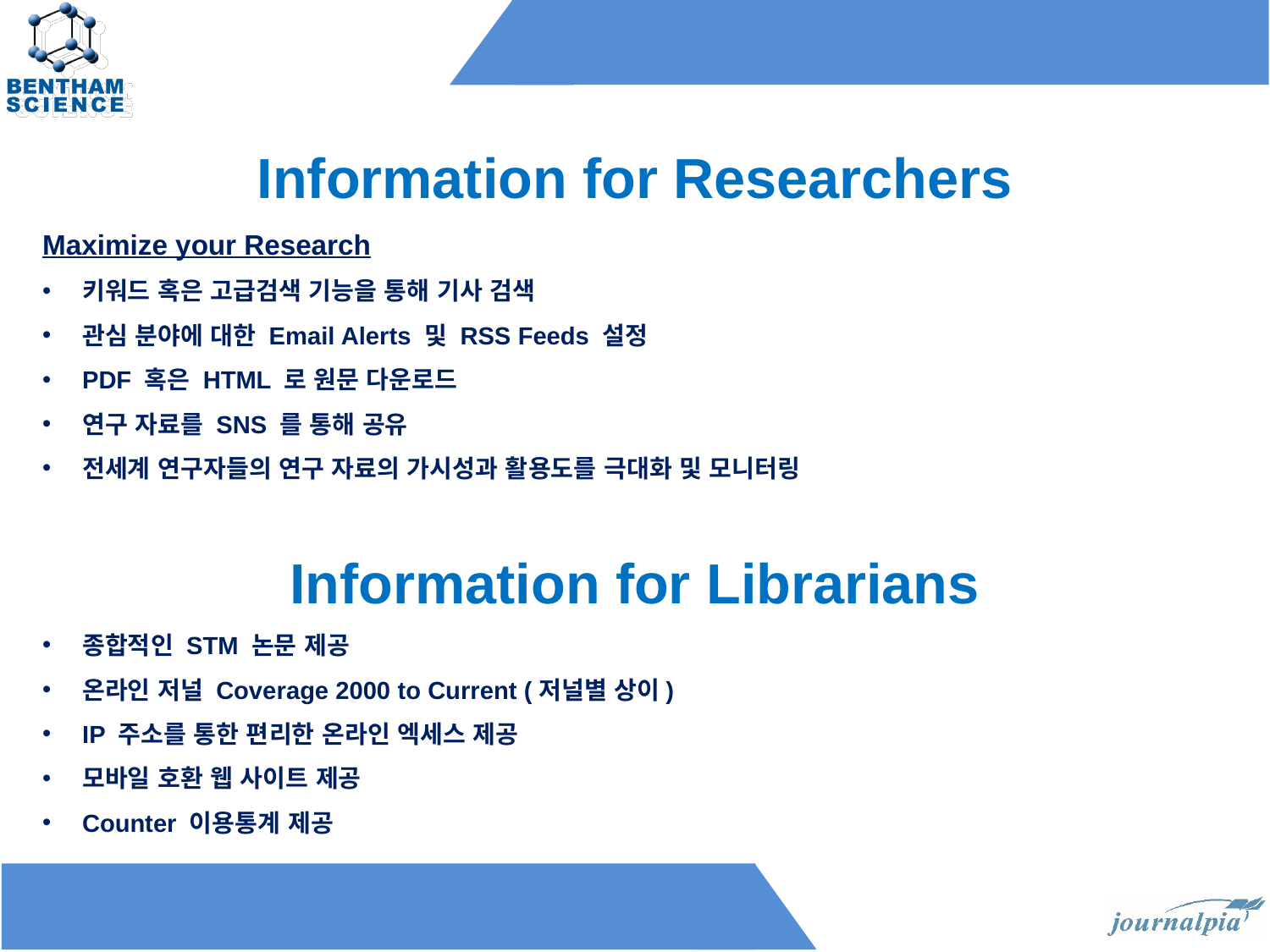

Information for Researchers
Maximize your Research
키워드 혹은 고급검색 기능을 통해 기사 검색
관심 분야에 대한 Email Alerts 및 RSS Feeds 설정
PDF 혹은 HTML 로 원문 다운로드
연구 자료를 SNS 를 통해 공유
전세계 연구자들의 연구 자료의 가시성과 활용도를 극대화 및 모니터링
Information for Librarians
종합적인 STM 논문 제공
온라인 저널 Coverage 2000 to Current (저널별 상이)
IP 주소를 통한 편리한 온라인 엑세스 제공
모바일 호환 웹 사이트 제공
Counter 이용통계 제공
KERIS 100% 지원 품목